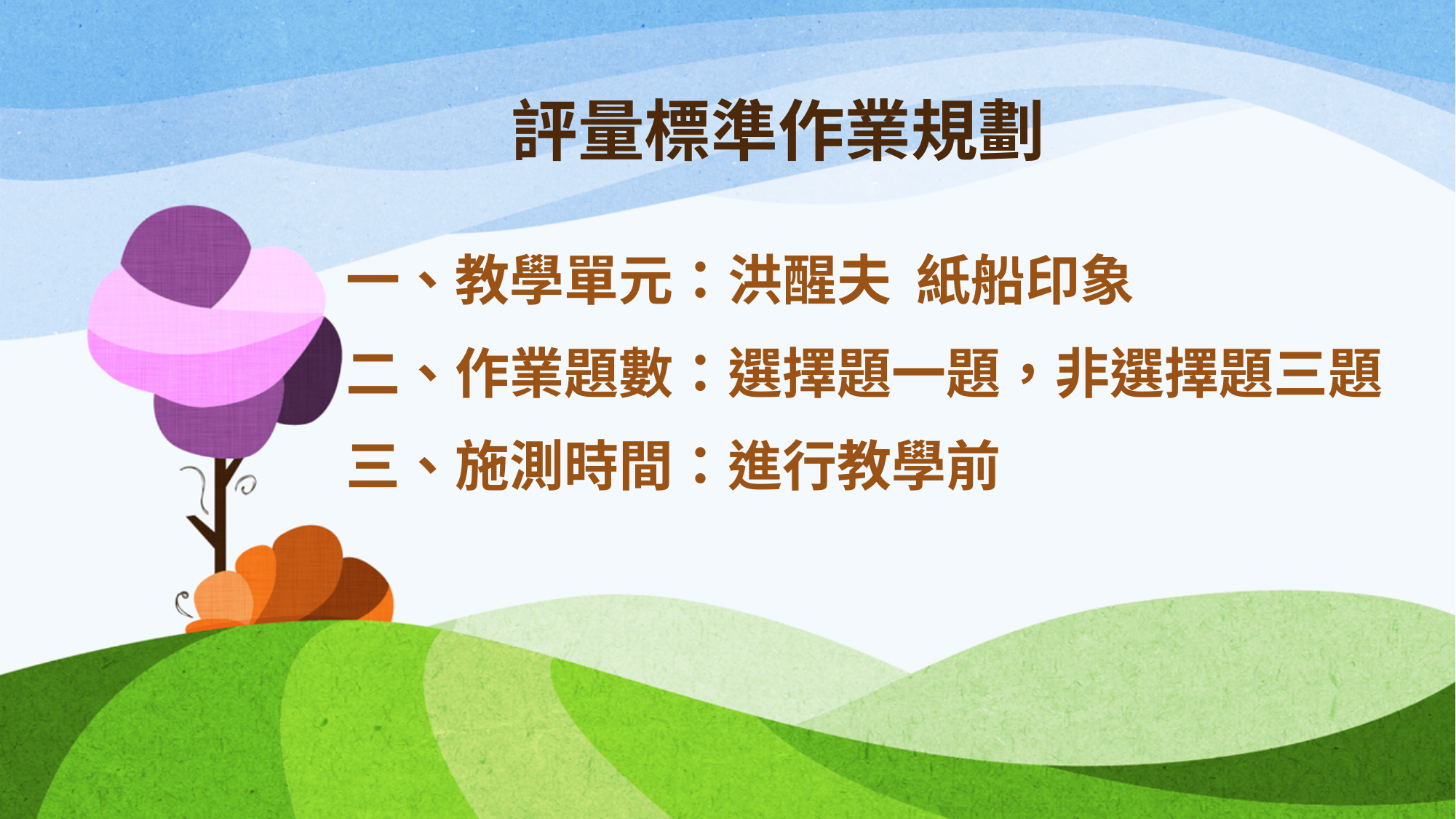

# 評量標準作業規劃
一、教學單元：洪醒夫  紙船印象
二、作業題數：選擇題一題，非選擇題三題
三、施測時間：進行教學前